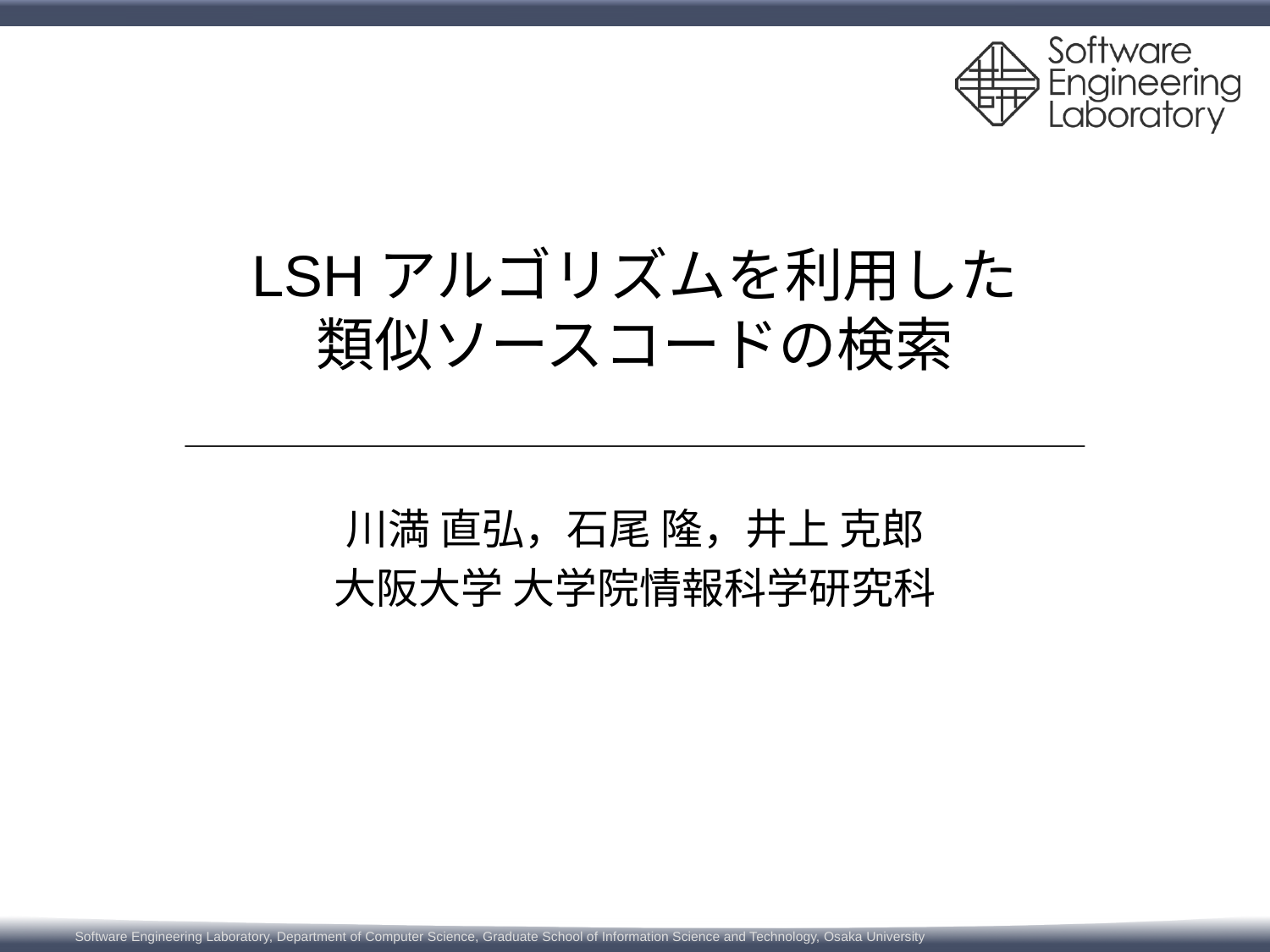

# LSHアルゴリズムを利用した 類似ソースコードの検索
川満 直弘，石尾 隆，井上 克郎
大阪大学 大学院情報科学研究科